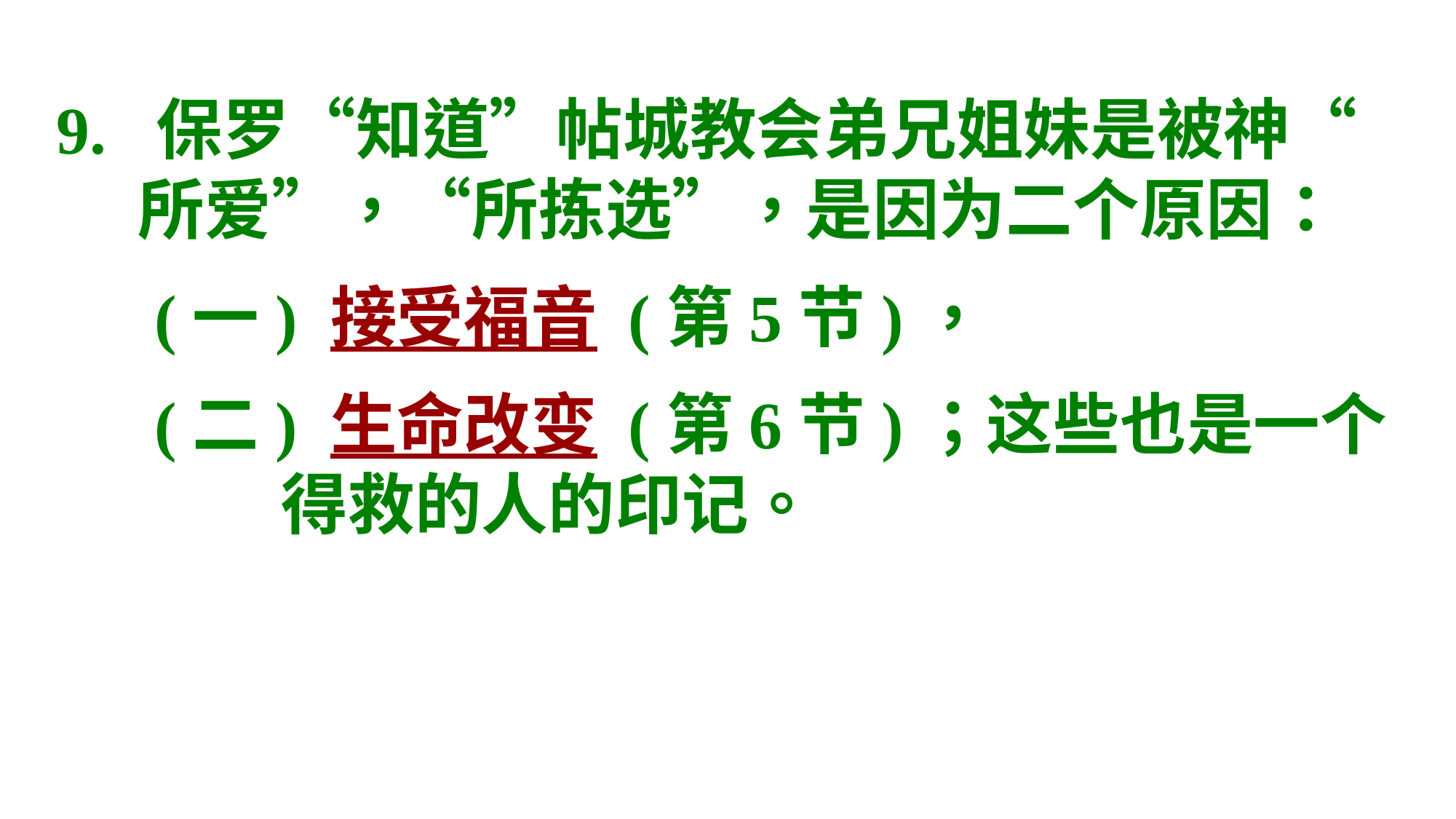

9.  保罗“知道”帖城教会弟兄姐妹是被神“所爱”，“所拣选”，是因为二个原因：
 (一) 接受福音 (第5节)，
 (二) 生命改变 (第6节)；这些也是一个得救的人的印记。